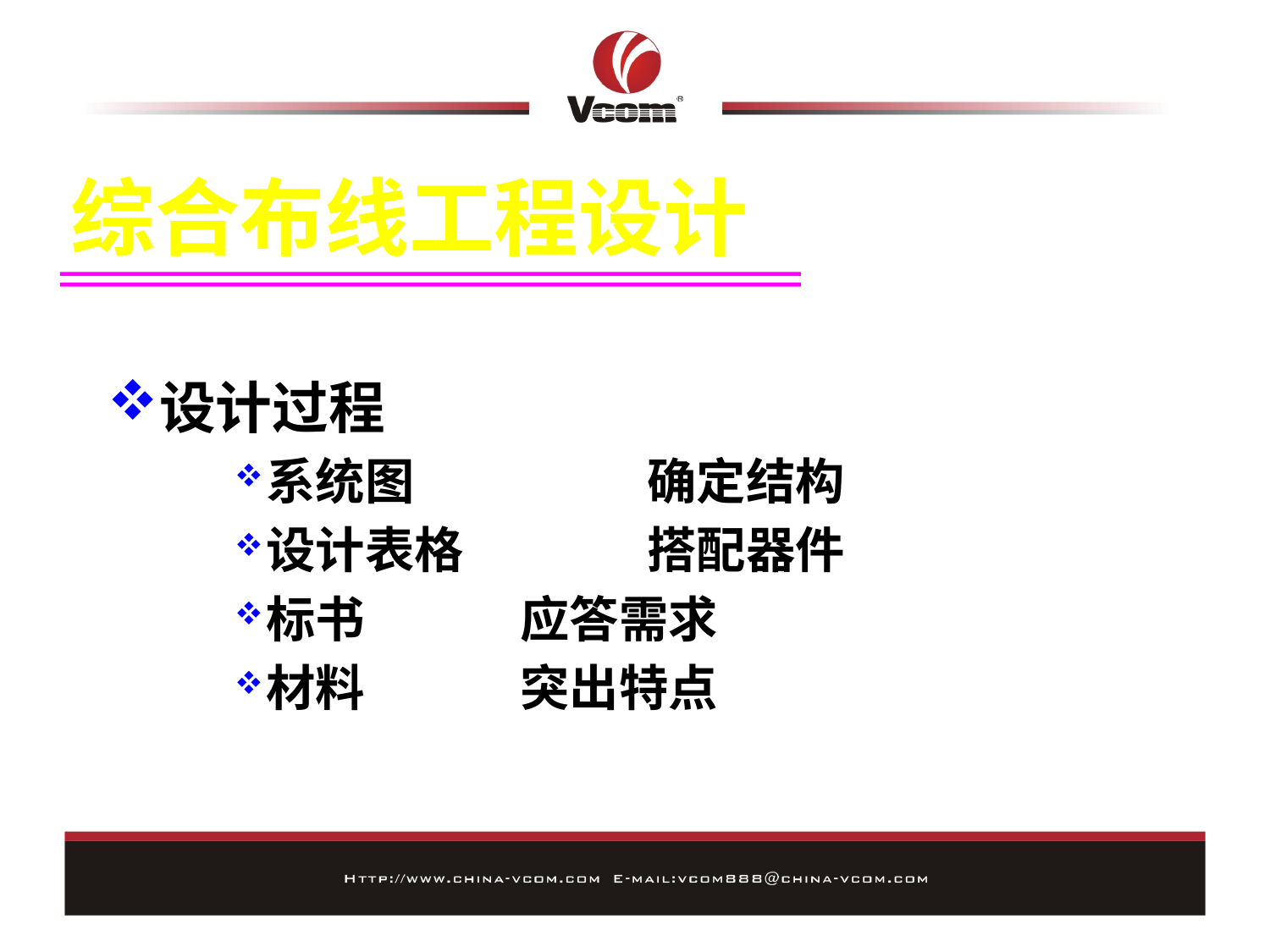

综合布线工程设计

设计过程
系统图		确定结构
设计表格		搭配器件
标书		应答需求
材料		突出特点